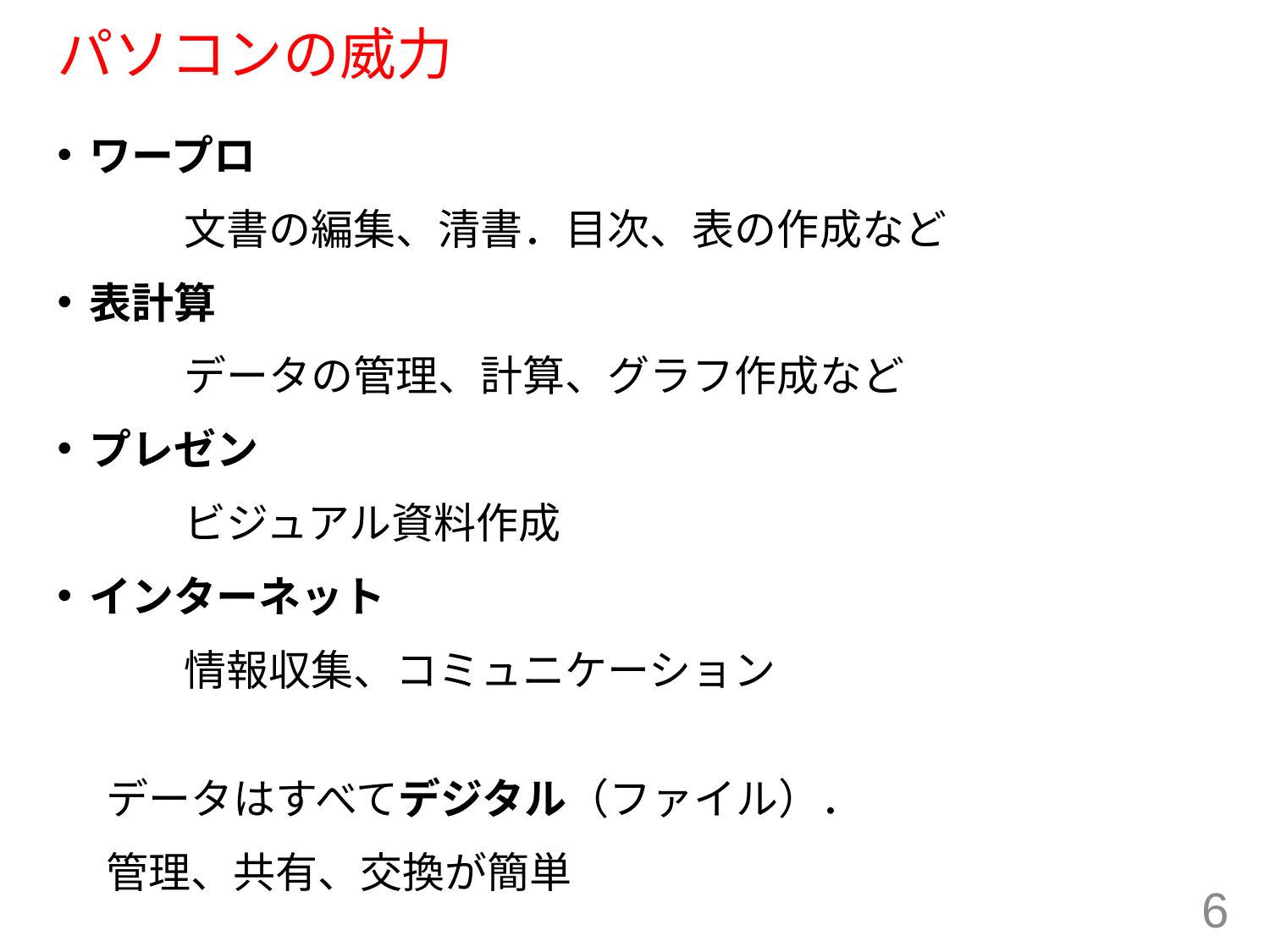

# パソコンの威力
ワープロ
	文書の編集、清書．目次、表の作成など
表計算
	データの管理、計算、グラフ作成など
プレゼン
	ビジュアル資料作成
インターネット
	情報収集、コミュニケーション

データはすべてデジタル（ファイル）．
管理、共有、交換が簡単
6